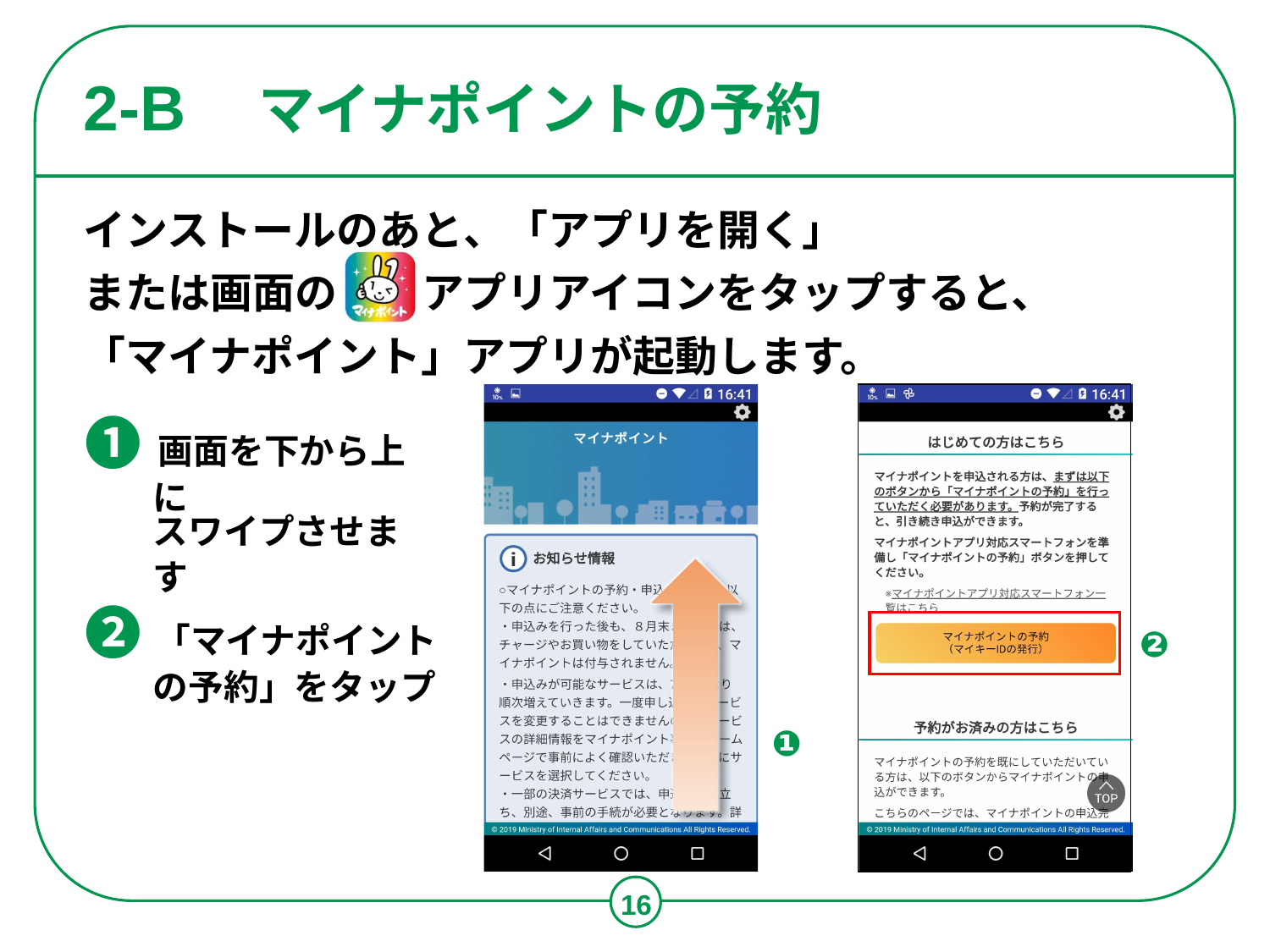

# マイナポイントの予約
2-B
インストールのあと、「アプリを開く」
または画面の　　アプリアイコンをタップすると、
「マイナポイント」アプリが起動します。

❶ 画面を下から上に
	スワイプさせま
	す
❷「マイナポイント
	の予約」をタップ

❷

❶